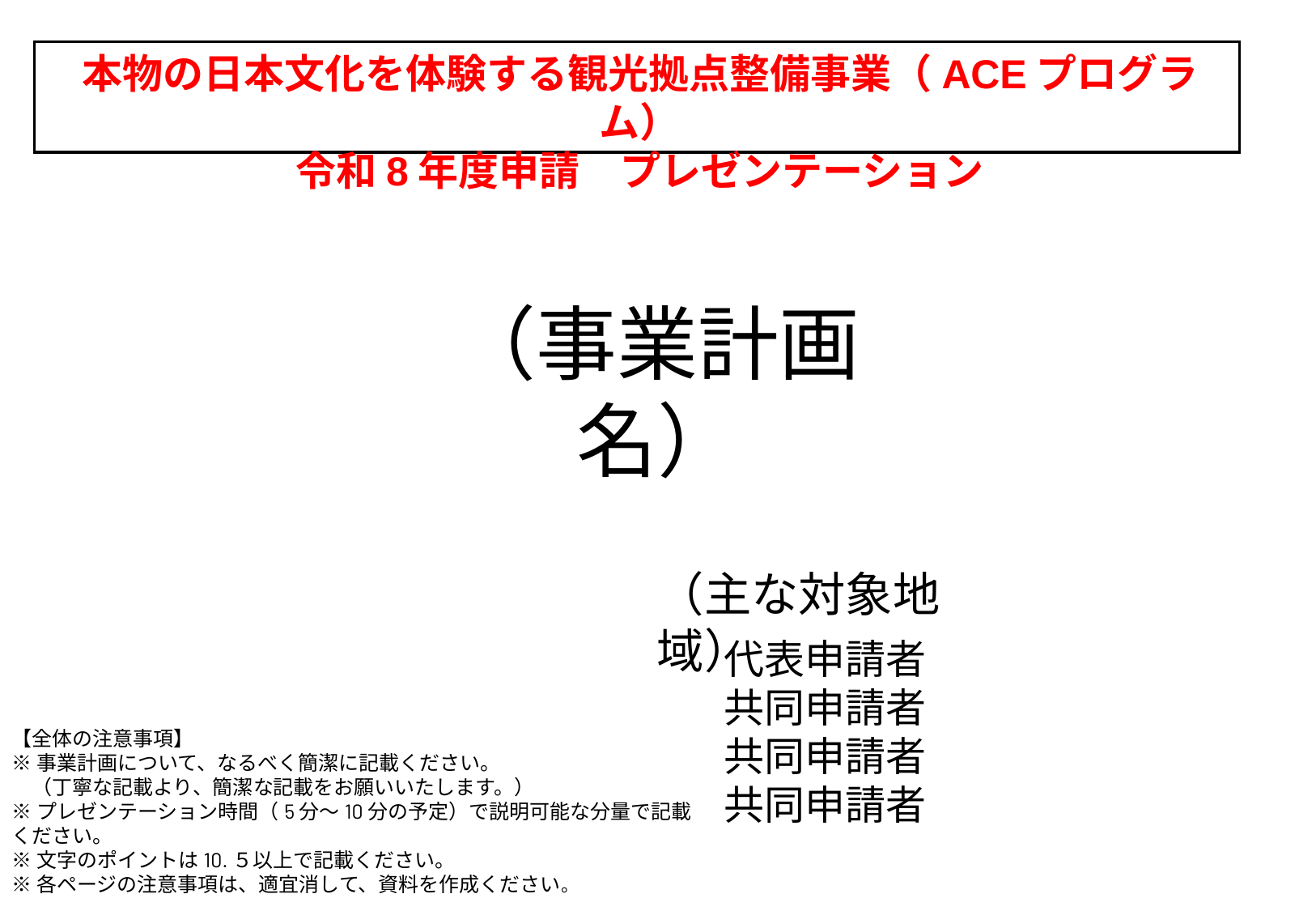

本物の日本文化を体験する観光拠点整備事業（ACEプログラム）
令和8年度申請　プレゼンテーション
（事業計画名）
（主な対象地域）

代表申請者
共同申請者
共同申請者
共同申請者

【全体の注意事項】
※事業計画について、なるべく簡潔に記載ください。
　（丁寧な記載より、簡潔な記載をお願いいたします。）
※プレゼンテーション時間（5分～10分の予定）で説明可能な分量で記載ください。
※文字のポイントは10.５以上で記載ください。
※各ページの注意事項は、適宜消して、資料を作成ください。